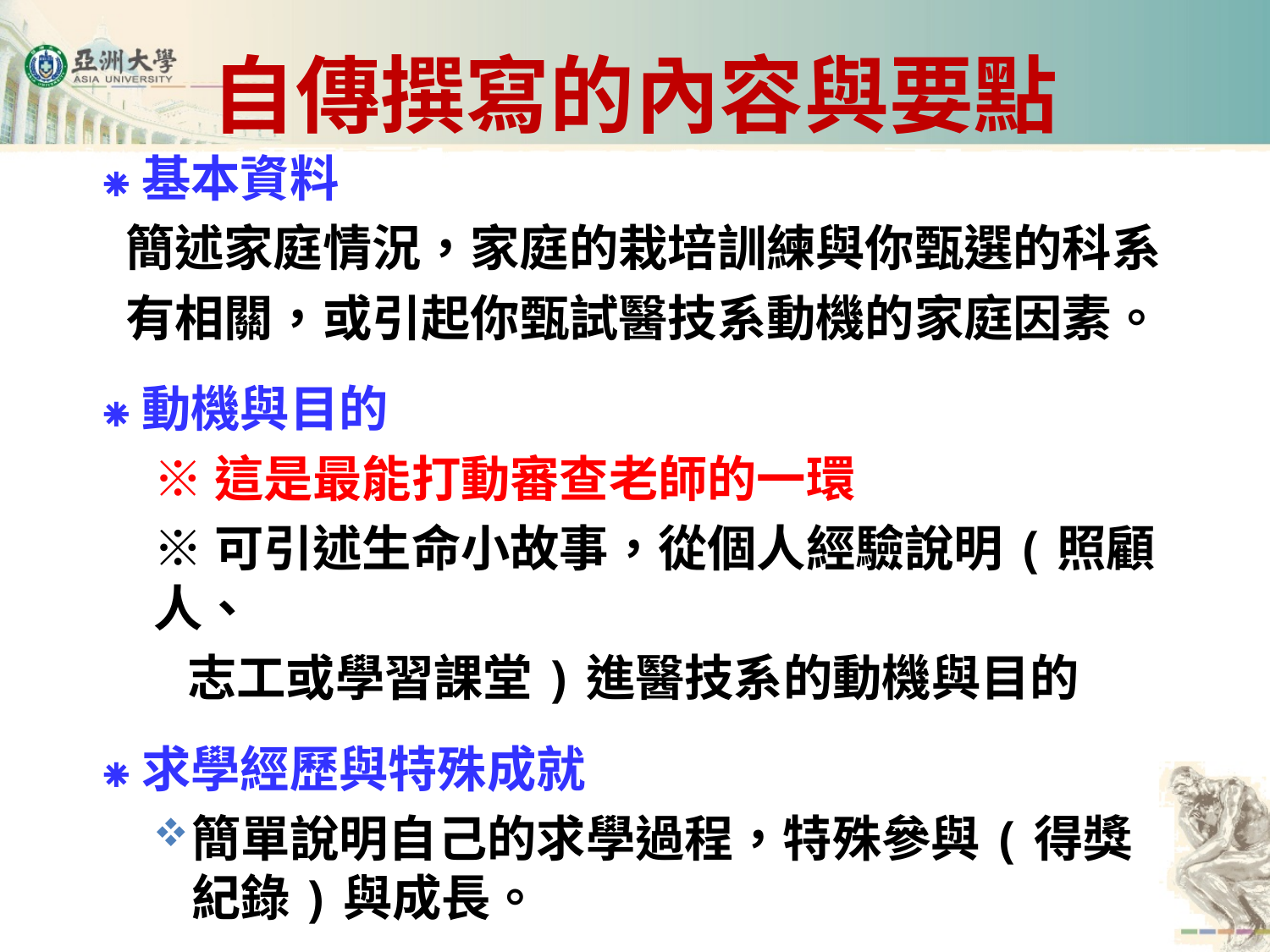

# 自傳撰寫的內容與要點
⁕基本資料
 簡述家庭情況，家庭的栽培訓練與你甄選的科系
 有相關，或引起你甄試醫技系動機的家庭因素。
⁕動機與目的
※這是最能打動審查老師的一環
※可引述生命小故事，從個人經驗說明(照顧人、
  志工或學習課堂)進醫技系的動機與目的
⁕求學經歷與特殊成就
簡單說明自己的求學過程，特殊參與(得獎紀錄)與成長。